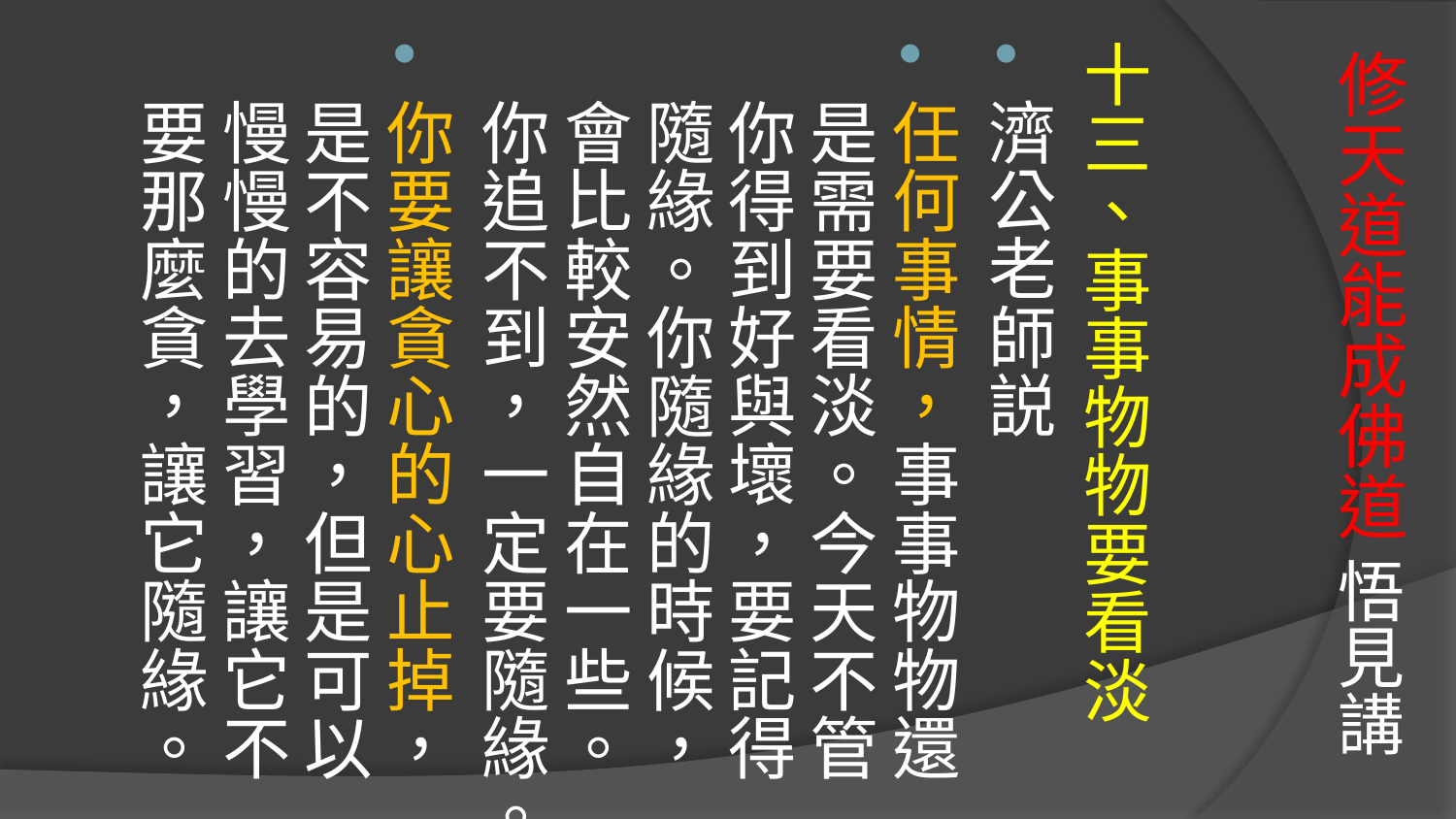

# 修天道能成佛道 悟見講
十三、事事物物要看淡
濟公老師説
任何事情，事事物物還是需要看淡。今天不管你得到好與壞，要記得隨緣。你隨緣的時候，會比較安然自在一些。你追不到，一定要隨緣。
你要讓貪心的心止掉，是不容易的，但是可以慢慢的去學習，讓它不要那麼貪，讓它隨緣。